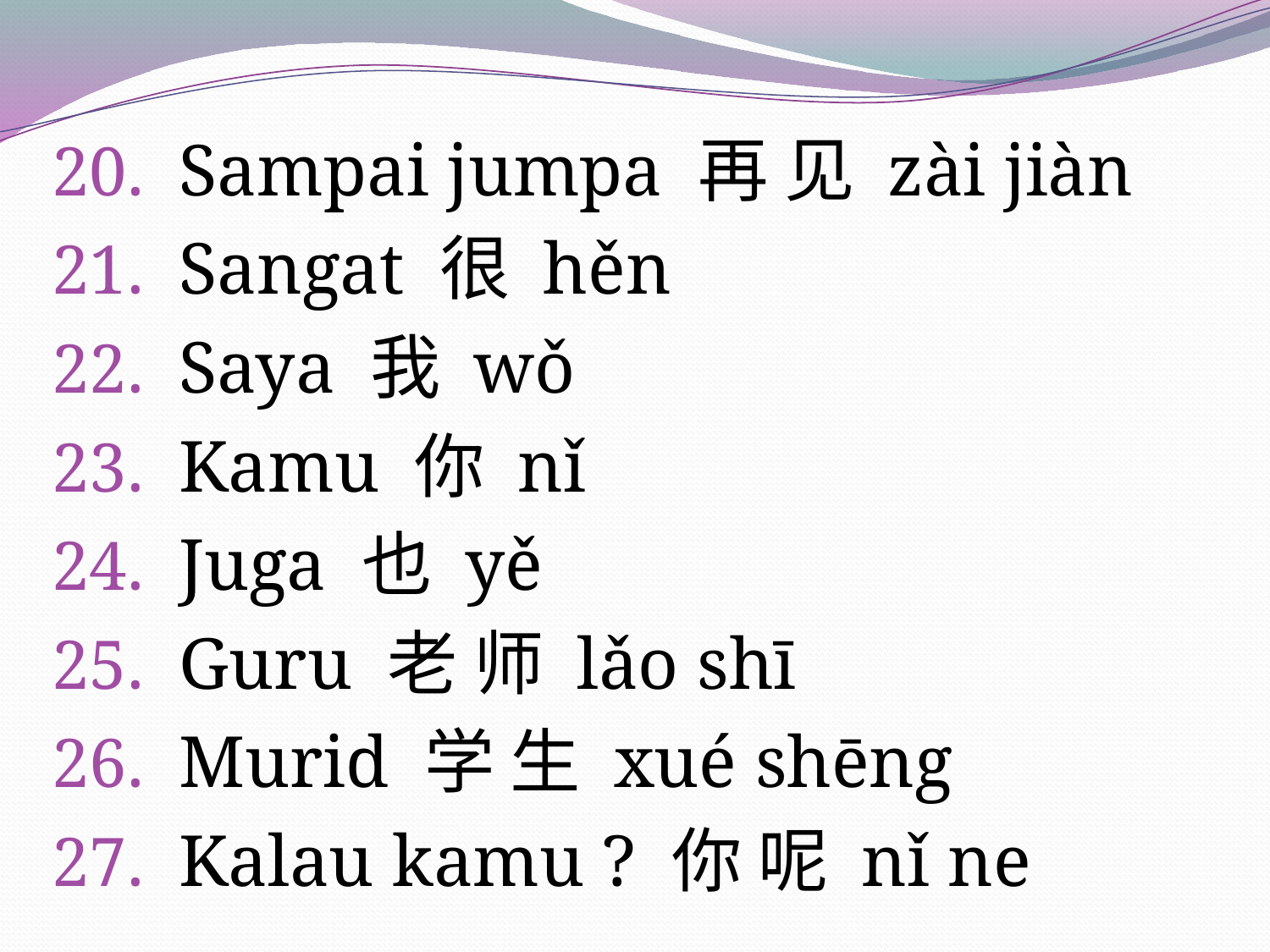

Sampai jumpa 再 见 zài jiàn
Sangat 很 hěn
Saya 我 wǒ
Kamu 你 nǐ
Juga 也 yě
Guru 老 师 lǎo shī
Murid 学 生 xué shēng
Kalau kamu ? 你 呢 nǐ ne